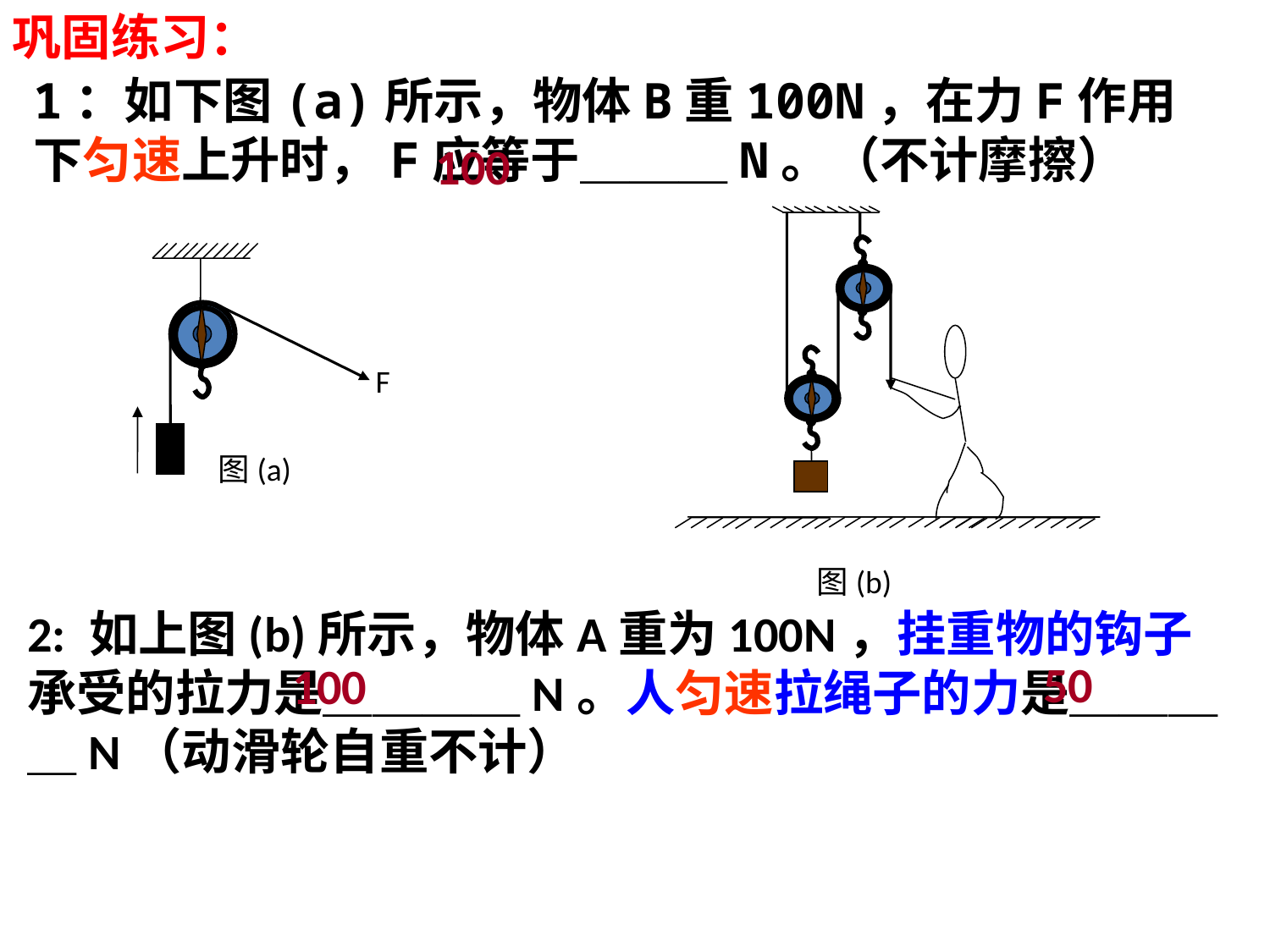

巩固练习：
1：如下图(a)所示，物体B重100N，在力F作用下匀速上升时，F应等于＿＿＿N。（不计摩擦）
100

图(b)

F

图(a)
2: 如上图(b)所示，物体A重为100N，挂重物的钩子承受的拉力是＿＿＿＿N。人匀速拉绳子的力是＿＿＿＿N（动滑轮自重不计）
50
100